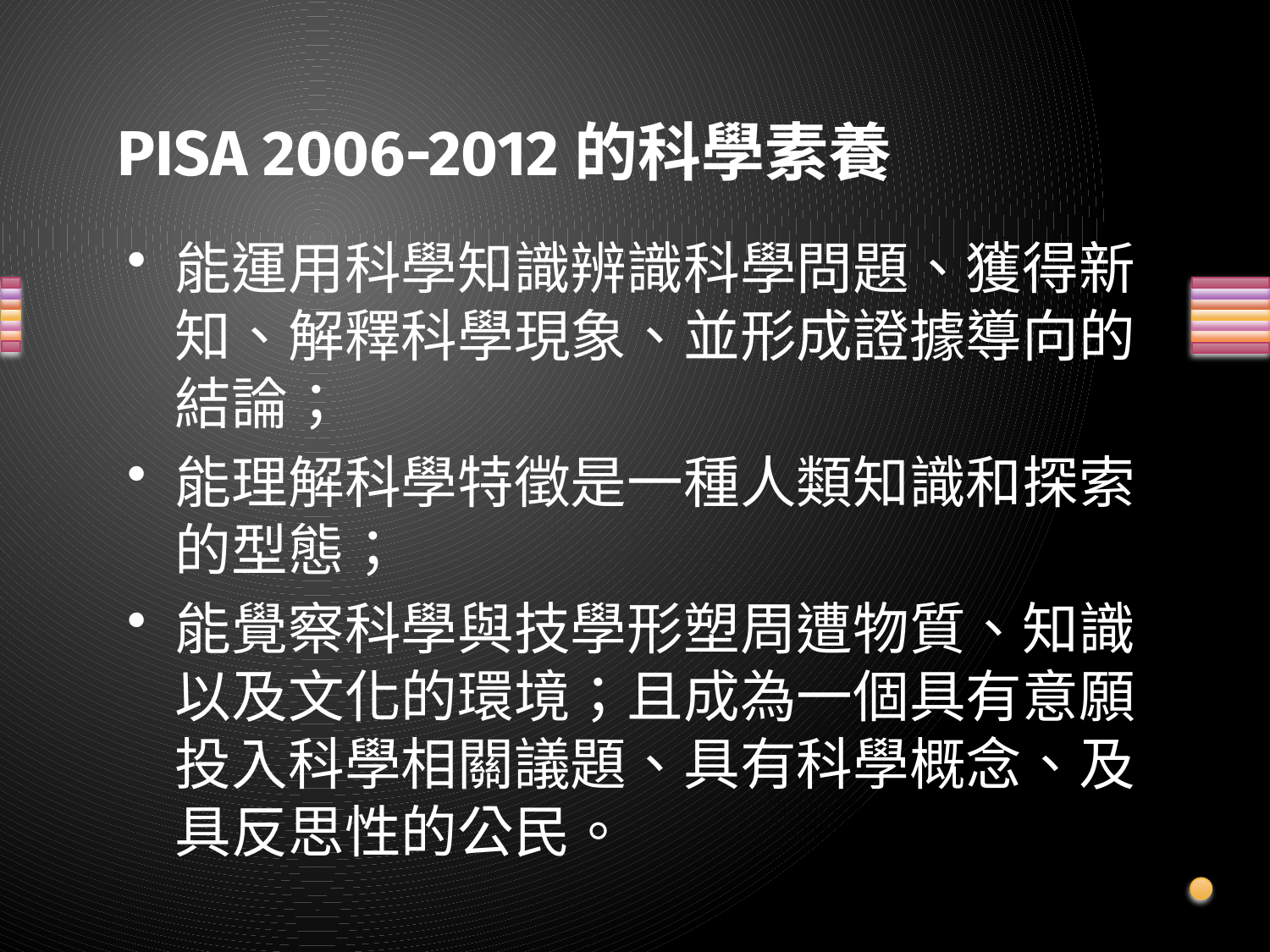

# PISA 2006-2012的科學素養
能運用科學知識辨識科學問題、獲得新知、解釋科學現象、並形成證據導向的結論；
能理解科學特徵是一種人類知識和探索的型態；
能覺察科學與技學形塑周遭物質、知識以及文化的環境；且成為一個具有意願投入科學相關議題、具有科學概念、及具反思性的公民。